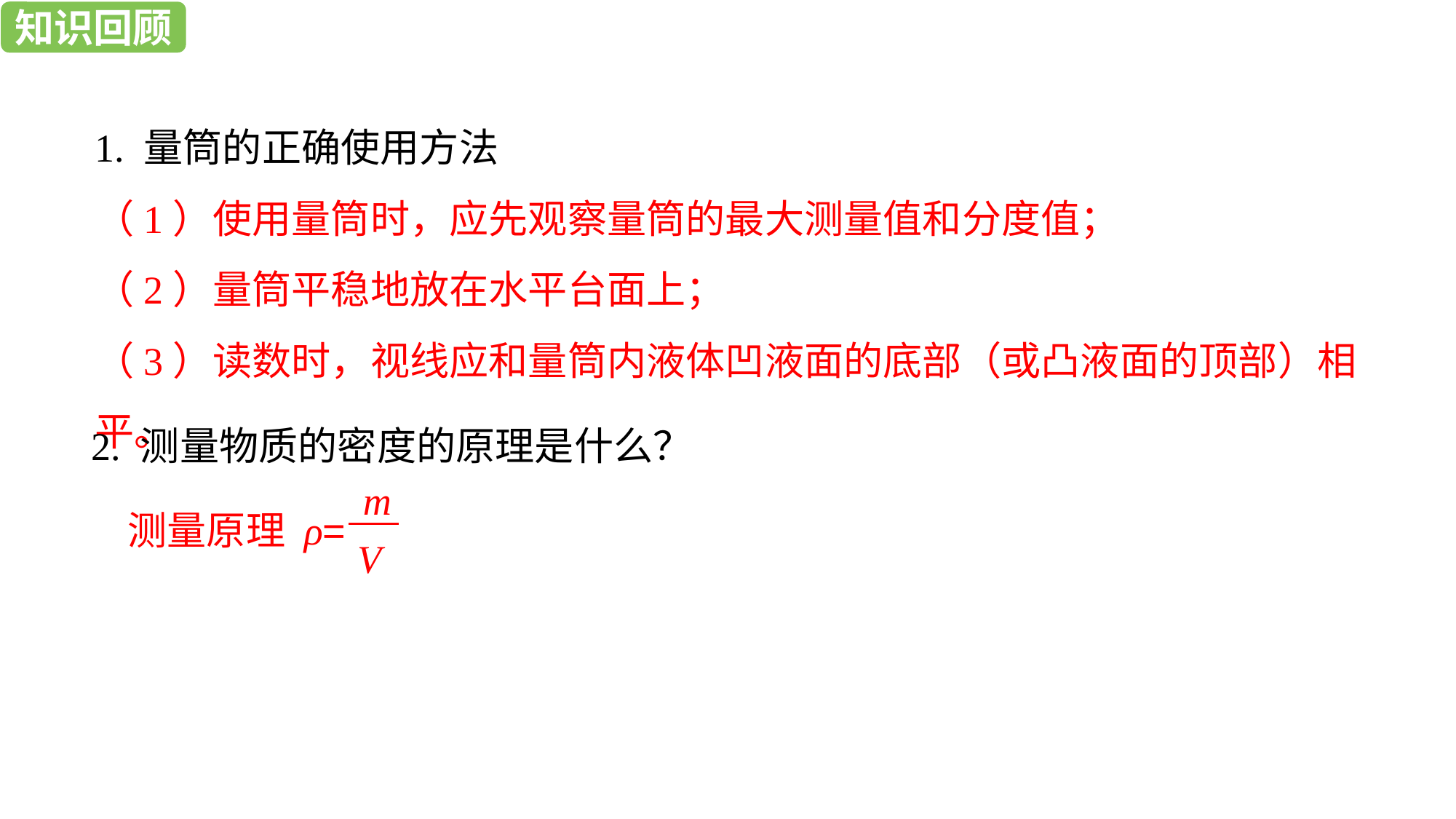

知识回顾
学习目标
1. 量筒的正确使用方法
（1）使用量筒时，应先观察量筒的最大测量值和分度值；
（2）量筒平稳地放在水平台面上；
（3）读数时，视线应和量筒内液体凹液面的底部（或凸液面的顶部）相平。
2. 测量物质的密度的原理是什么？
测量原理 ρ=
m
V